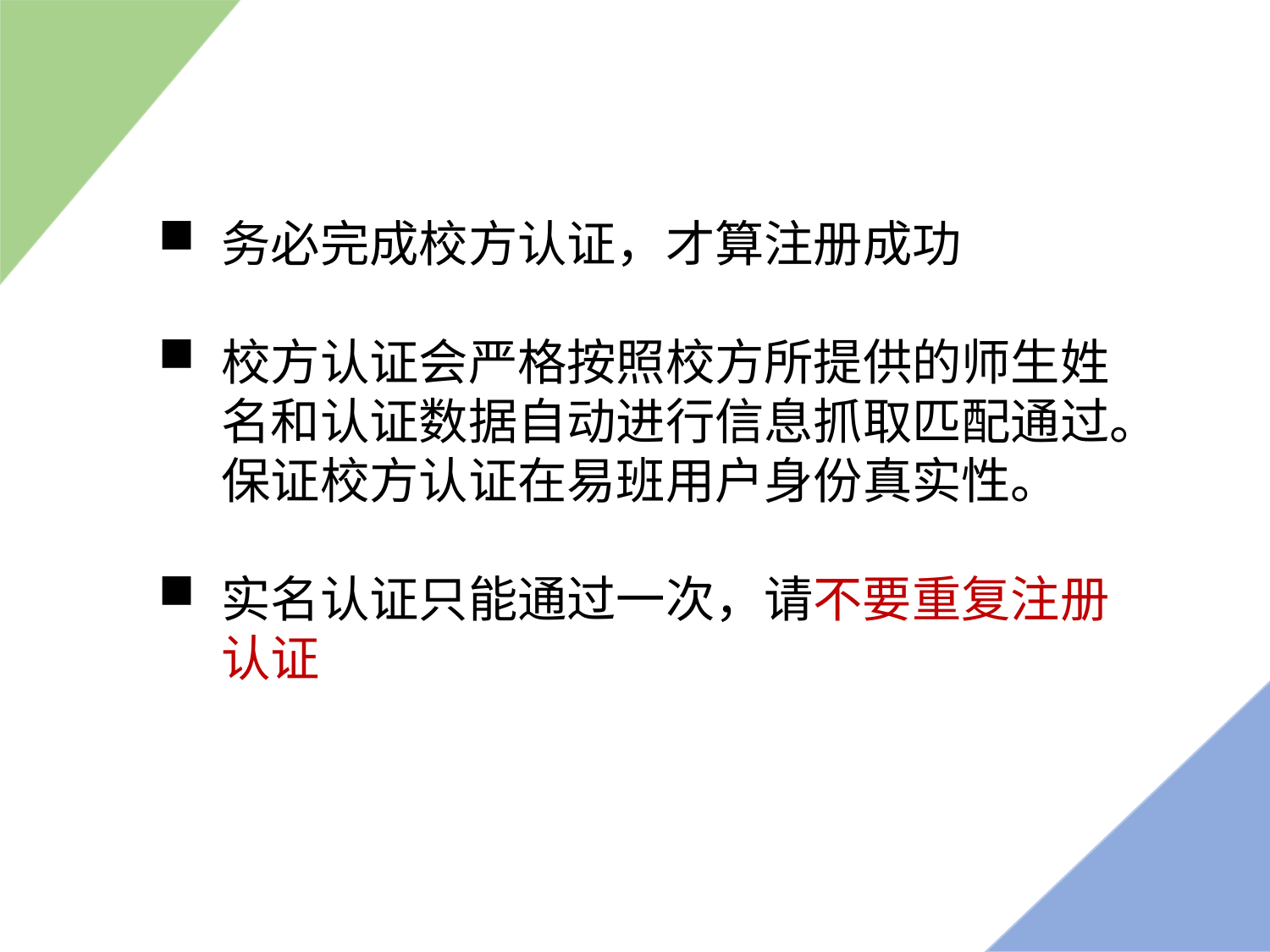

务必完成校方认证，才算注册成功

校方认证会严格按照校方所提供的师生姓名和认证数据自动进行信息抓取匹配通过。保证校方认证在易班用户身份真实性。

实名认证只能通过一次，请不要重复注册认证

知识
竞赛